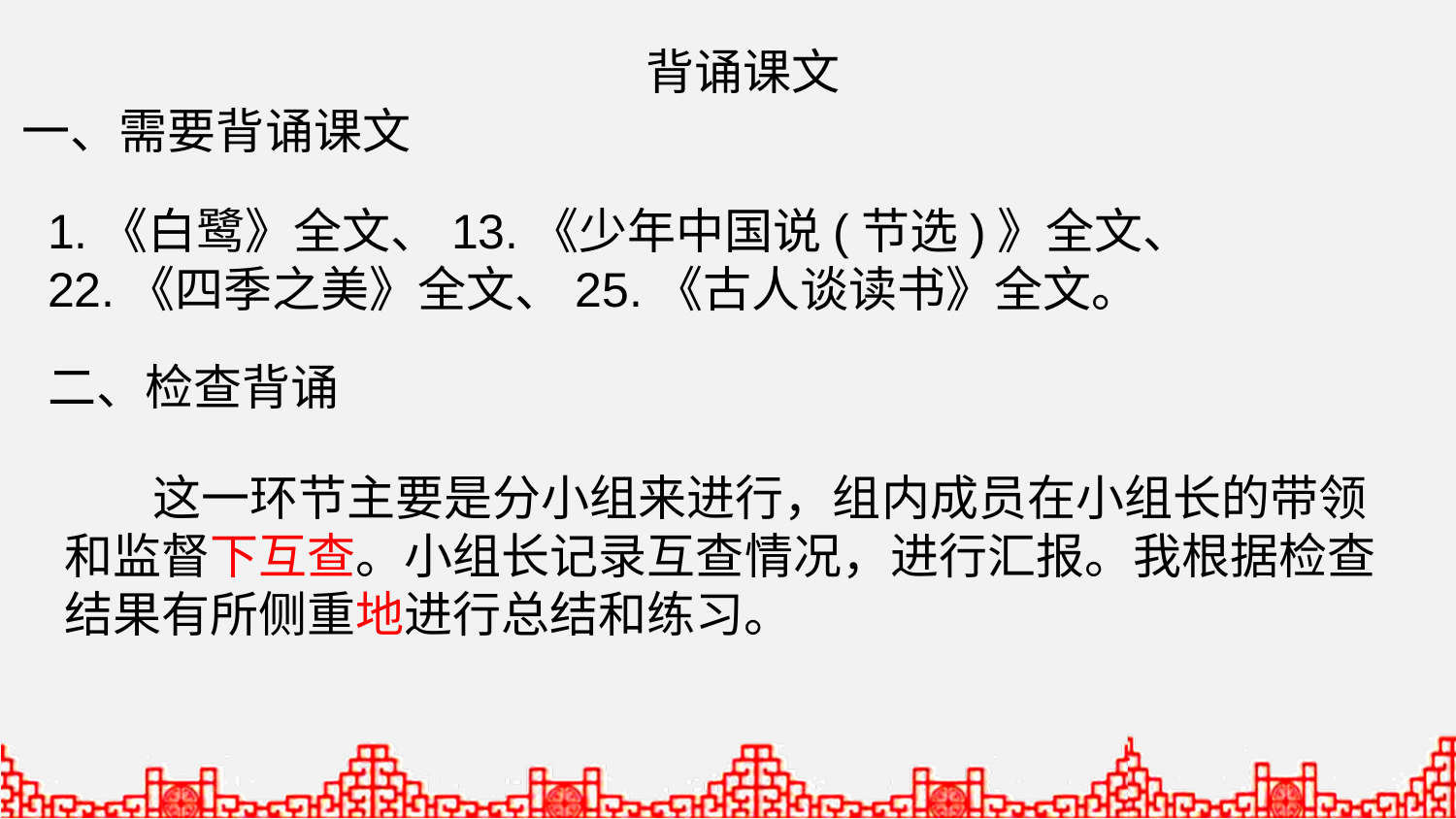

背诵课文
一、需要背诵课文
1.《白鹭》全文、13.《少年中国说(节选)》全文、
22.《四季之美》全文、25.《古人谈读书》全文。
二、检查背诵
       这一环节主要是分小组来进行，组内成员在小组长的带领和监督下互查。小组长记录互查情况，进行汇报。我根据检查结果有所侧重地进行总结和练习。